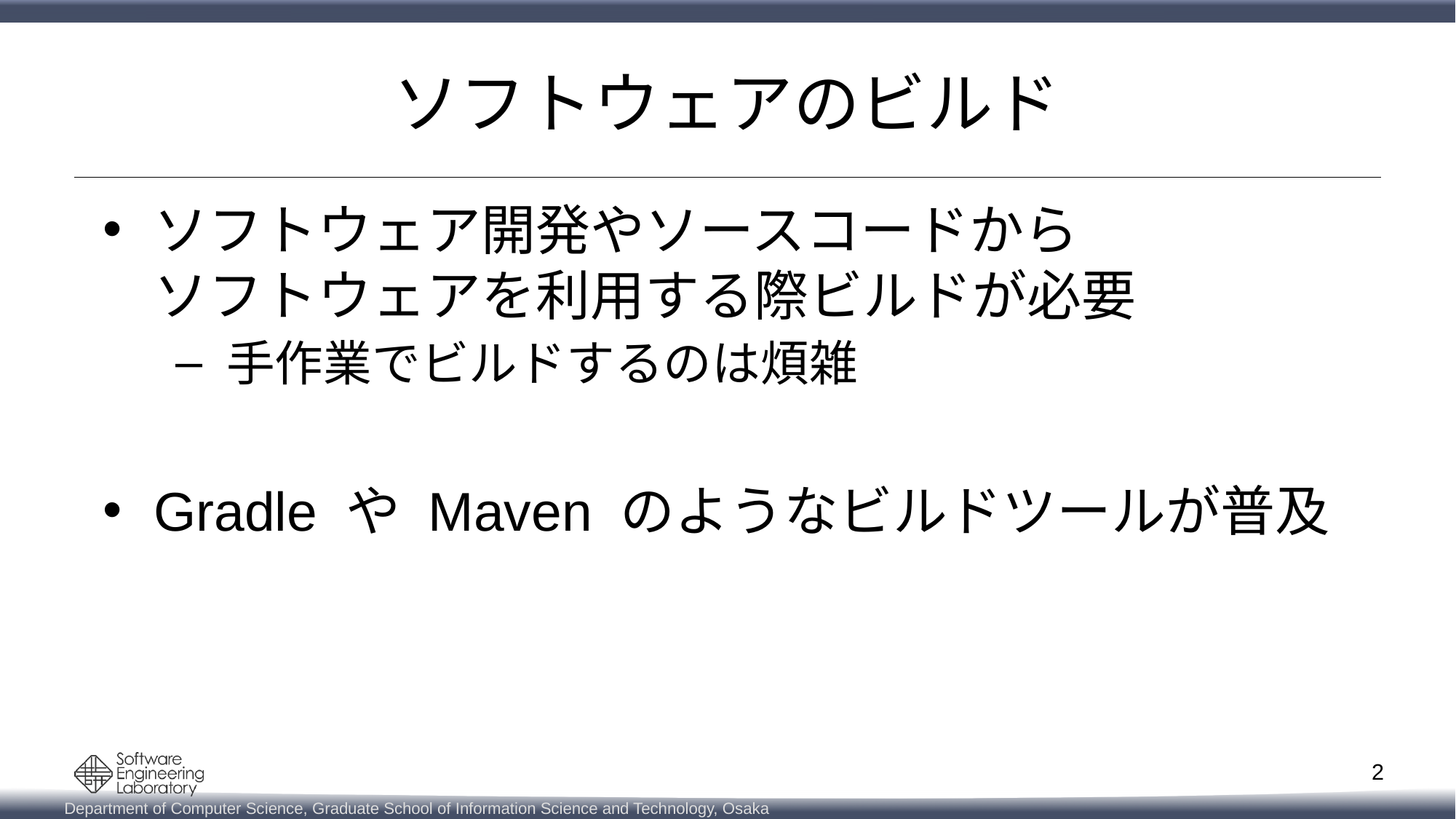

# ソフトウェアのビルド
ソフトウェア開発やソースコードから
ソフトウェアを利用する際ビルドが必要
手作業でビルドするのは煩雑

Gradle や Maven のようなビルドツールが普及
2